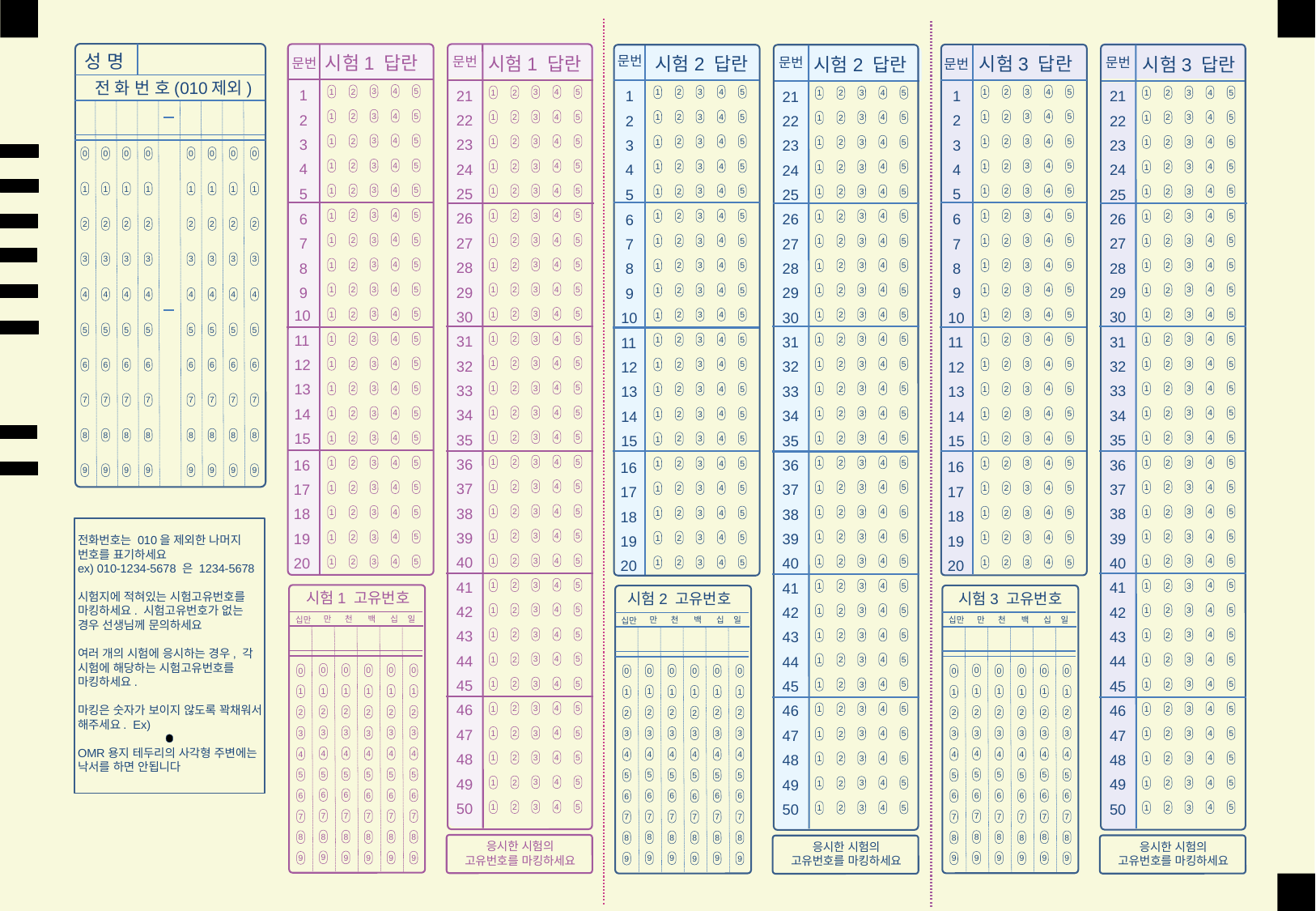

시험1 답란
시험1 답란
문번
1
2
3
4
5

21
22
23
24
25
26
27
28
29
30
31
32
33
34
35
36
37
38
39
40
41
42
43
44
45
46
47
48
49
50

4
5
3
2
1
4
5
3
2
1
4
5
3
2
1
4
5
3
2
1
4
5
3
2
1
4
5
3
2
1
4
5
3
2
1
4
5
3
2
1
4
5
3
2
1
4
5
3
2
1
6
7
8
9

4
5
3
2
1
4
5
3
2
1
4
5
3
2
1
4
5
3
2
1
4
5
3
2
1
4
5
3
2
1
4
5
3
2
1
4
5
3
2
1
4
5
3
2
1
4
5
3
2
1
4
5
3
2
1
4
5
3
2
1
4
5
3
2
1
4
5
3
2
1
4
5
3
2
1
4
5
3
2
1
4
5
3
2
1
4
5
3
2
1
4
5
3
2
1
4
5
3
2
1
4
5
3
2
1
4
5
3
2
1
4
5
3
2
1
4
5
3
2
1
4
5
3
2
1
4
5
3
2
1
4
5
3
2
1
4
5
3
2
1
4
5
3
2
1
4
5
3
2
1
4
5
3
2
1
시험1 고유번호

4
5
3
2
1
만
천
백
십
일
십만
4
5
3
2
1
4
5
3
2
1
0
1
2
3
4
5
6
7
8
9
0
1
2
3
4
5
6
7
8
9
0
1
2
3
4
5
6
7
8
9
0
1
2
3
4
5
6
7
8
9
0
1
2
3
4
5
6
7
8
9
0
1
2
3
4
5
6
7
8
9
4
5
3
2
1
4
5
3
2
1
4
5
3
2
1
4
5
3
2
1
4
5
3
2
1
4
5
3
2
1
응시한 시험의
고유번호를 마킹하세요

성 명

시험3 답란
시험3 답란
문번
1
2
3
4
5

21
22
23
24
25
26
27
28
29
30
31
32
33
34
35
36
37
38
39
40
41
42
43
44
45
46
47
48
49
50
4
5
3
2
1
4
5
3
2
1
4
5
3
2
1
4
5
3
2
1
4
5
3
2
1
4
5
3
2
1
4
5
3
2
1
4
5
3
2
1
4
5
3
2
1
4
5
3
2
1
6
7
8
9

4
5
3
2
1
4
5
3
2
1
4
5
3
2
1
4
5
3
2
1
4
5
3
2
1
4
5
3
2
1
4
5
3
2
1
4
5
3
2
1
10
11
12
13
14
15
4
5
3
2
1
4
5
3
2
1
4
5
3
2
1
4
5
3
2
1
4
5
3
2
1
4
5
3
2
1
4
5
3
2
1
4
5
3
2
1
4
5
3
2
1
4
5
3
2
1
4
5
3
2
1
4
5
3
2
1
16
17
18
19
20

4
5
3
2
1
4
5
3
2
1
4
5
3
2
1
4
5
3
2
1
4
5
3
2
1
4
5
3
2
1
4
5
3
2
1
4
5
3
2
1
4
5
3
2
1
4
5
3
2
1
4
5
3
2
1
시험3 고유번호

만
천
백
십
일
십만
0
1
2
3
4
5
6
7
8
9
0
1
2
3
4
5
6
7
8
9
0
1
2
3
4
5
6
7
8
9
0
1
2
3
4
5
6
7
8
9
0
1
2
3
4
5
6
7
8
9
0
1
2
3
4
5
6
7
8
9
4
5
3
2
1
4
5
3
2
1
4
5
3
2
1
4
5
3
2
1
4
5
3
2
1
4
5
3
2
1
4
5
3
2
1
4
5
3
2
1
4
5
3
2
1
응시한 시험의
고유번호를 마킹하세요

시험2 답란
시험2 답란
문번
1
2
3
4
5

21
22
23
24
25
26
27
28
29
30
31
32
33
34
35
36
37
38
39
40
41
42
43
44
45
46
47
48
49
50
4
5
3
2
1
4
5
3
2
1
4
5
3
2
1
4
5
3
2
1
4
5
3
2
1
4
5
3
2
1
4
5
3
2
1
4
5
3
2
1
4
5
3
2
1
4
5
3
2
1
6
7
8
9

4
5
3
2
1
4
5
3
2
1
4
5
3
2
1
4
5
3
2
1
4
5
3
2
1
4
5
3
2
1
4
5
3
2
1
4
5
3
2
1
10
11
12
13
14
15
4
5
3
2
1
4
5
3
2
1
4
5
3
2
1
4
5
3
2
1
4
5
3
2
1
4
5
3
2
1
4
5
3
2
1
4
5
3
2
1
4
5
3
2
1
4
5
3
2
1
4
5
3
2
1
4
5
3
2
1
16
17
18
19
20

4
5
3
2
1
4
5
3
2
1
4
5
3
2
1
4
5
3
2
1
4
5
3
2
1
4
5
3
2
1
4
5
3
2
1
4
5
3
2
1
4
5
3
2
1
4
5
3
2
1
4
5
3
2
1
시험2 고유번호

만
천
백
십
일
십만
0
1
2
3
4
5
6
7
8
9
0
1
2
3
4
5
6
7
8
9
0
1
2
3
4
5
6
7
8
9
0
1
2
3
4
5
6
7
8
9
0
1
2
3
4
5
6
7
8
9
0
1
2
3
4
5
6
7
8
9
4
5
3
2
1
4
5
3
2
1
4
5
3
2
1
4
5
3
2
1
4
5
3
2
1
4
5
3
2
1
4
5
3
2
1
4
5
3
2
1
4
5
3
2
1
응시한 시험의
고유번호를 마킹하세요

문번

문번
문번
전 화 번 호(010제외)

0
1
2
3
4
5
6
7
8
9
0
1
2
3
4
5
6
7
8
9
0
1
2
3
4
5
6
7
8
9
0
1
2
3
4
5
6
7
8
9
0
1
2
3
4
5
6
7
8
9
0
1
2
3
4
5
6
7
8
9
0
1
2
3
4
5
6
7
8
9
0
1
2
3
4
5
6
7
8
9

10
11
12
13
14
15

16
17
18
19
20

전화번호는 010을 제외한 나머지 번호를 표기하세요
ex) 010-1234-5678 은 1234-5678

시험지에 적혀있는 시험고유번호를 마킹하세요. 시험고유번호가 없는 경우 선생님께 문의하세요

여러 개의 시험에 응시하는 경우, 각 시험에 해당하는 시험고유번호를 마킹하세요.

마킹은 숫자가 보이지 않도록 꽉채워서 해주세요.  Ex)

OMR용지 테두리의 사각형 주변에는 낙서를 하면 안됩니다